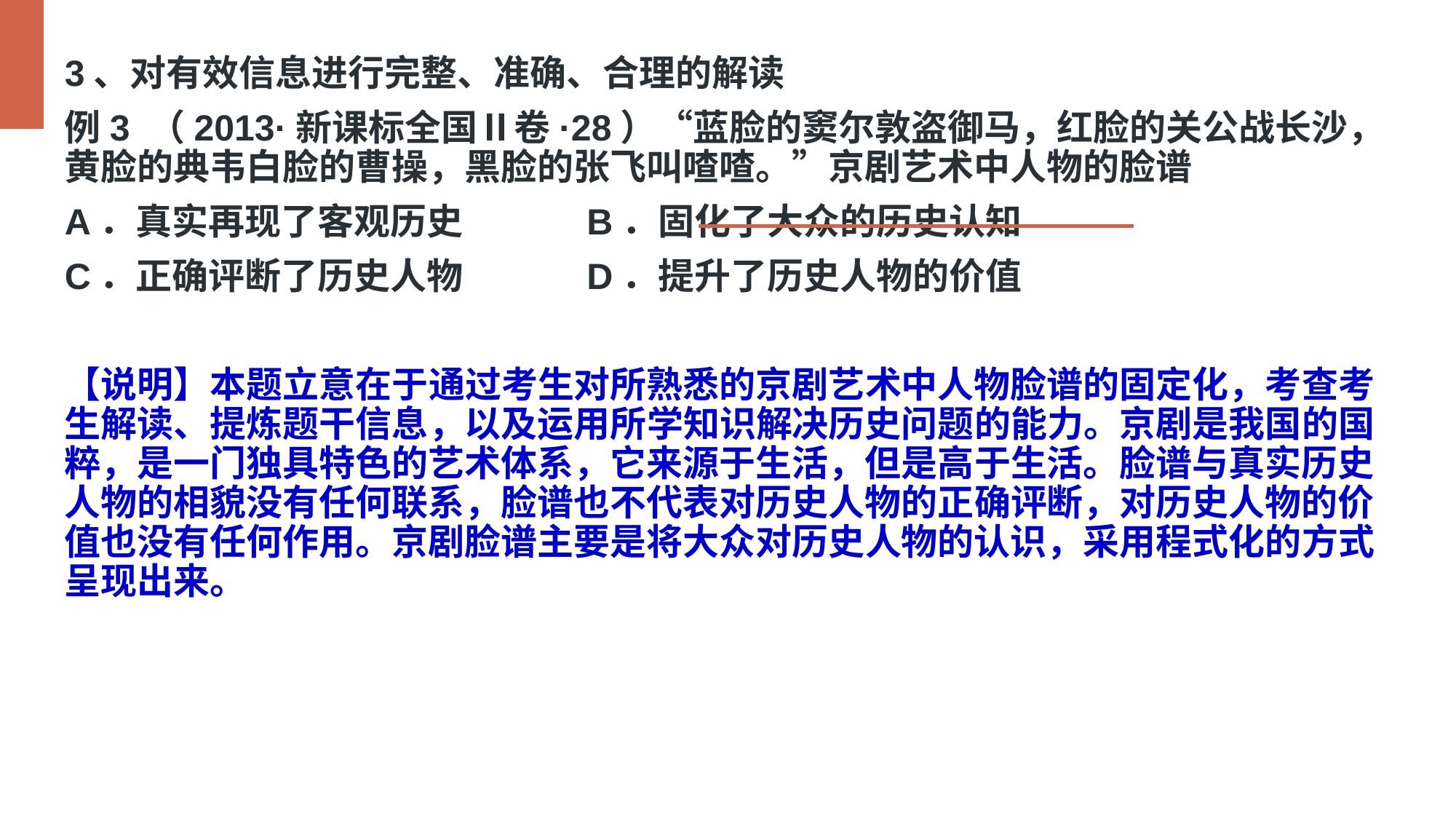

3、对有效信息进行完整、准确、合理的解读
例3 （2013·新课标全国Ⅱ卷·28）“蓝脸的窦尔敦盗御马，红脸的关公战长沙，黄脸的典韦白脸的曹操，黑脸的张飞叫喳喳。”京剧艺术中人物的脸谱
A．真实再现了客观历史              B．固化了大众的历史认知
C．正确评断了历史人物              D．提升了历史人物的价值

【说明】本题立意在于通过考生对所熟悉的京剧艺术中人物脸谱的固定化，考查考生解读、提炼题干信息，以及运用所学知识解决历史问题的能力。京剧是我国的国粹，是一门独具特色的艺术体系，它来源于生活，但是高于生活。脸谱与真实历史人物的相貌没有任何联系，脸谱也不代表对历史人物的正确评断，对历史人物的价值也没有任何作用。京剧脸谱主要是将大众对历史人物的认识，采用程式化的方式呈现出来。